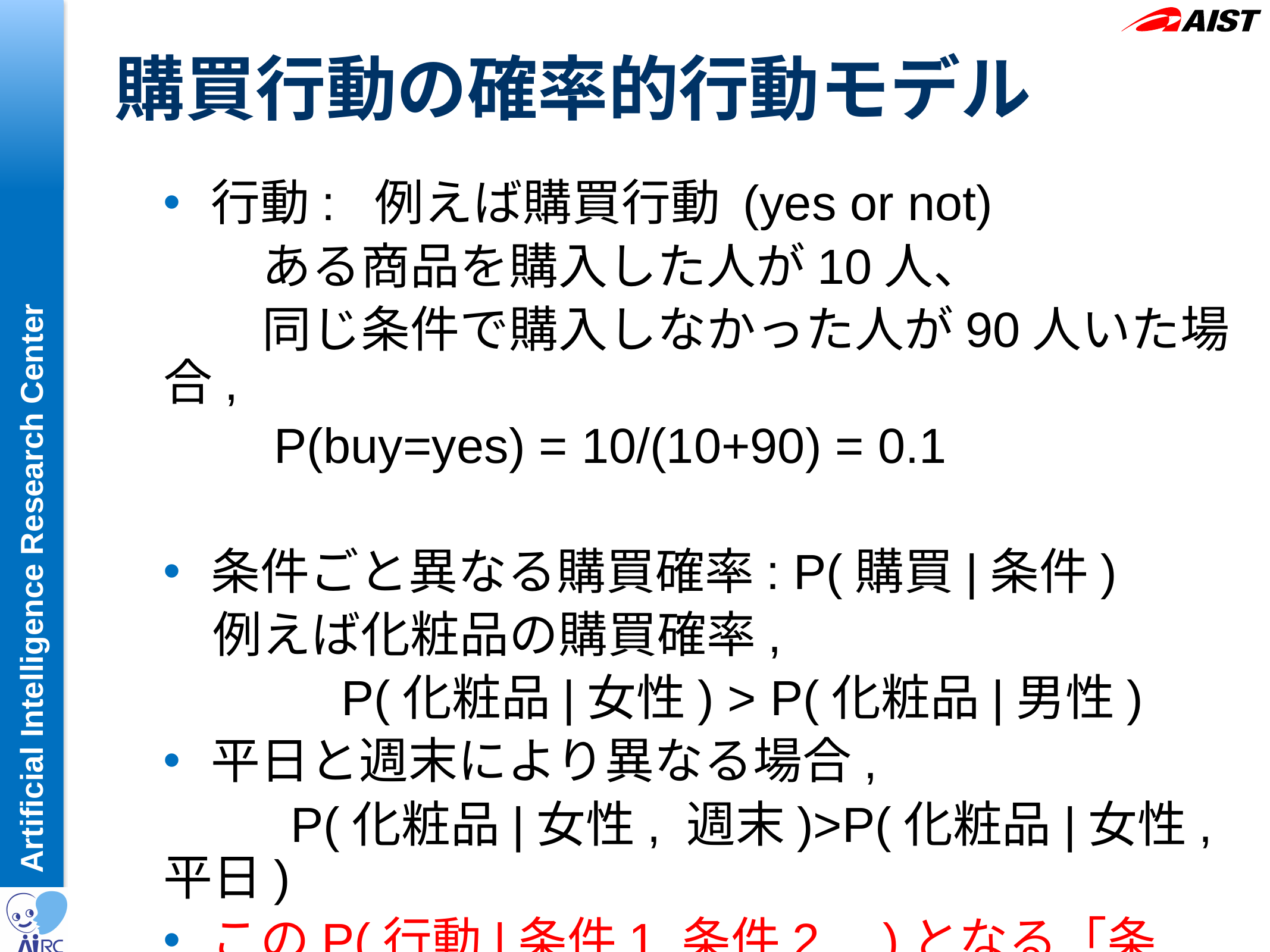

# 購買行動の確率的行動モデル
行動:  例えば購買行動 (yes or not)
　　ある商品を購入した人が10人、
　　同じ条件で購入しなかった人が90人いた場合,
　　P(buy=yes) = 10/(10+90) = 0.1

条件ごと異なる購買確率: P(購買|条件)
　例えば化粧品の購買確率,
             P(化粧品|女性) > P(化粧品|男性)
平日と週末により異なる場合,
　      P(化粧品|女性, 週末)>P(化粧品|女性, 平日)
このP(行動|条件1,条件2,…)となる「条件」を探す
　→　「条件」を意識して、サービスを改善できる